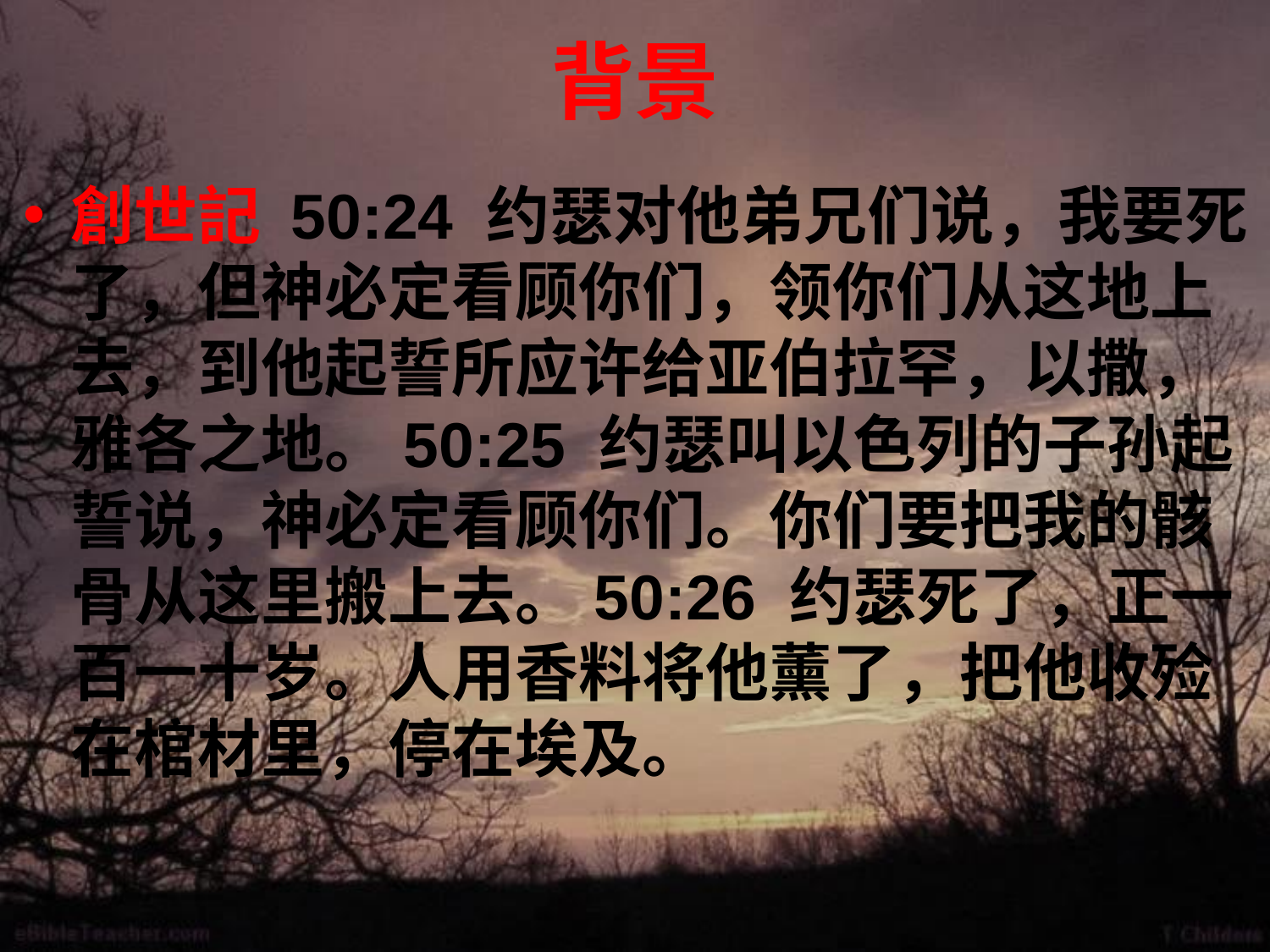

# 背景
創世記 50:24 约瑟对他弟兄们说，我要死了，但神必定看顾你们，领你们从这地上去，到他起誓所应许给亚伯拉罕，以撒，雅各之地。50:25 约瑟叫以色列的子孙起誓说，神必定看顾你们。你们要把我的骸骨从这里搬上去。50:26 约瑟死了，正一百一十岁。人用香料将他薰了，把他收殓在棺材里，停在埃及。